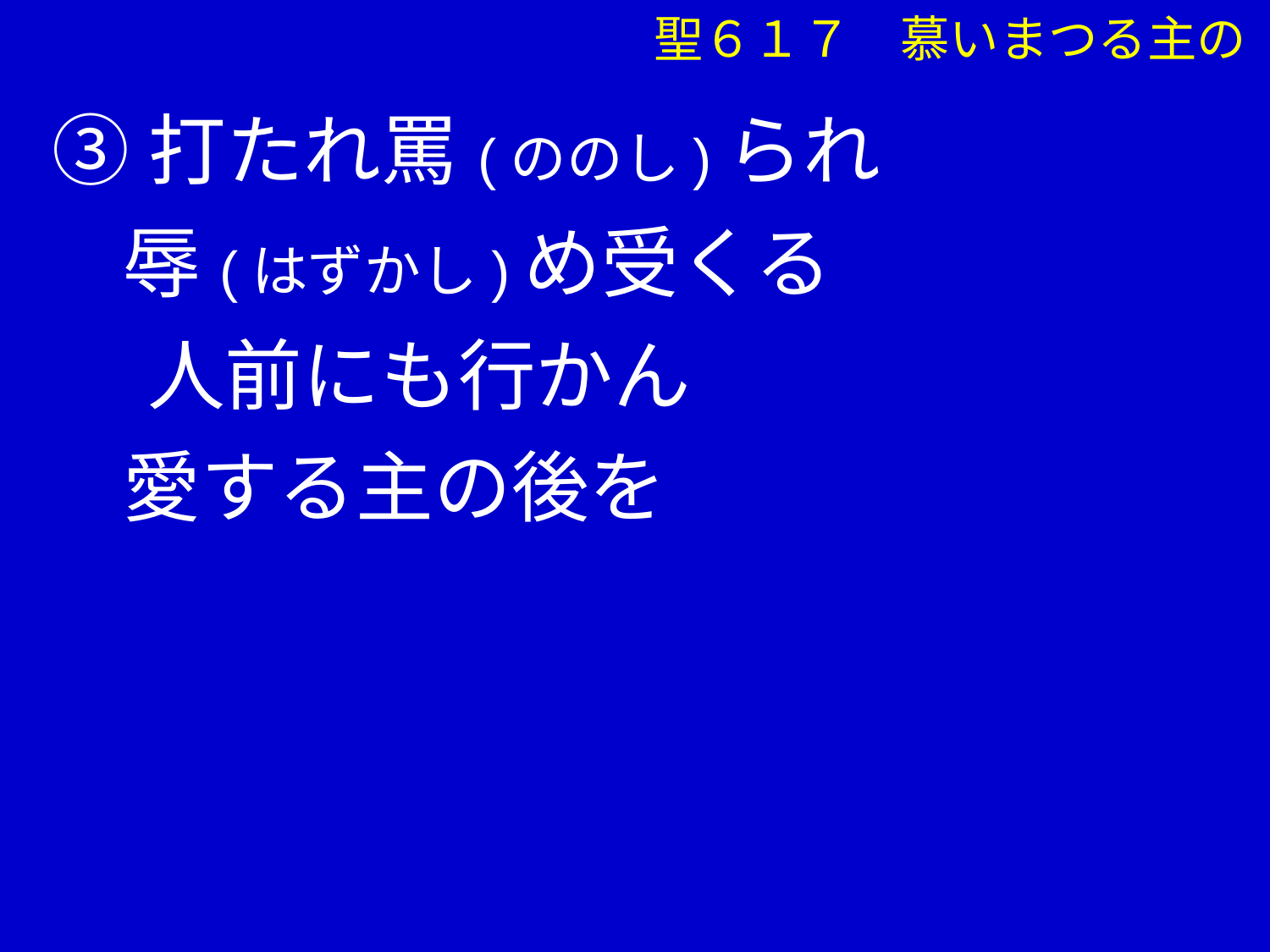

③打たれ罵(ののし)られ
   辱(はずかし)め受くる
　 人前にも行かん
   愛する主の後を
聖６１７　慕いまつる主の